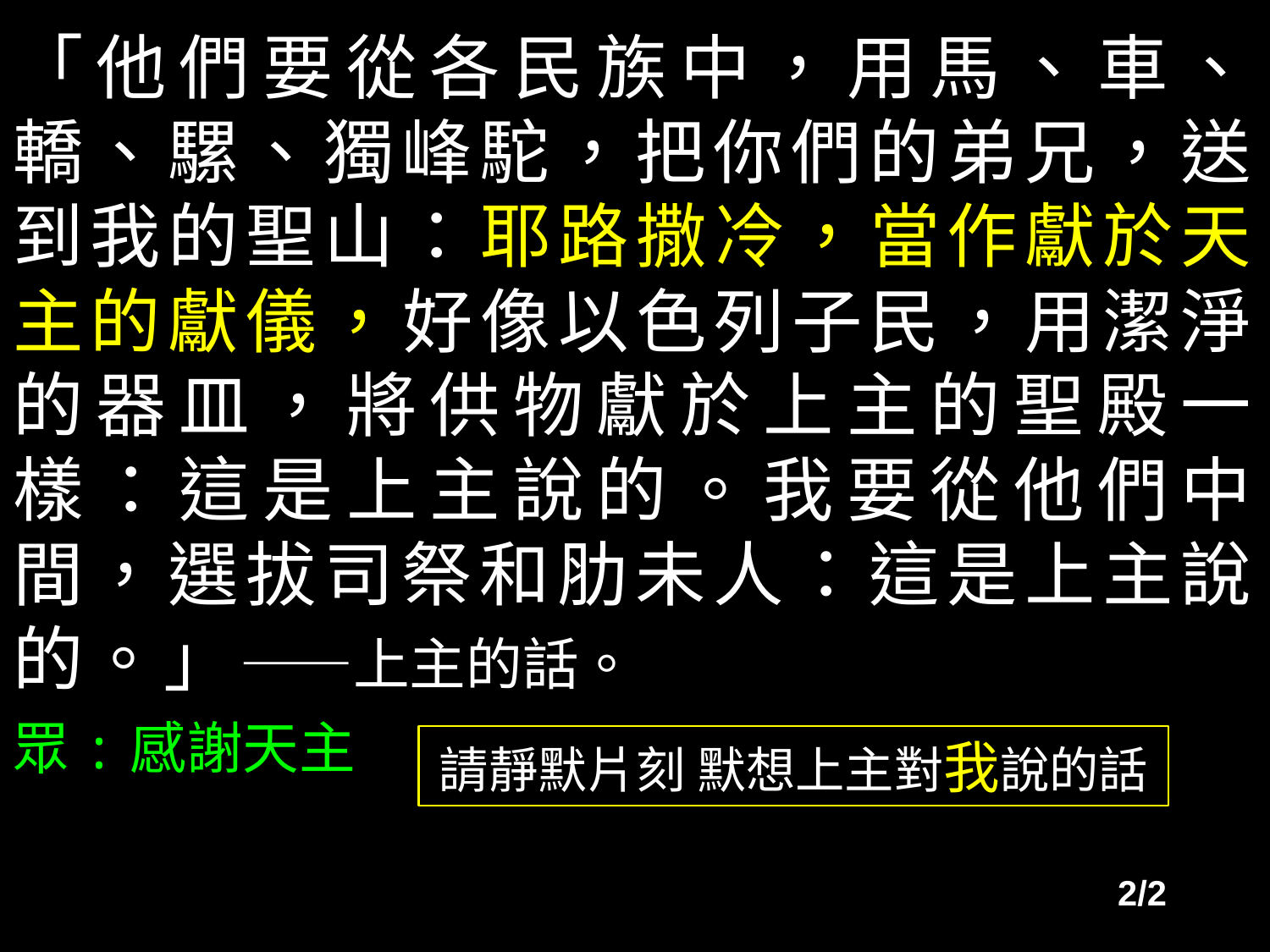

「他們要從各民族中，用馬、車、轎、騾、獨峰駝，把你們的弟兄，送到我的聖山：耶路撒冷，當作獻於天主的獻儀，好像以色列子民，用潔淨的器皿，將供物獻於上主的聖殿一樣：這是上主說的。我要從他們中間，選拔司祭和肋未人：這是上主說的。」——上主的話。
眾:感謝天主

請靜默片刻 默想上主對我說的話
2/2